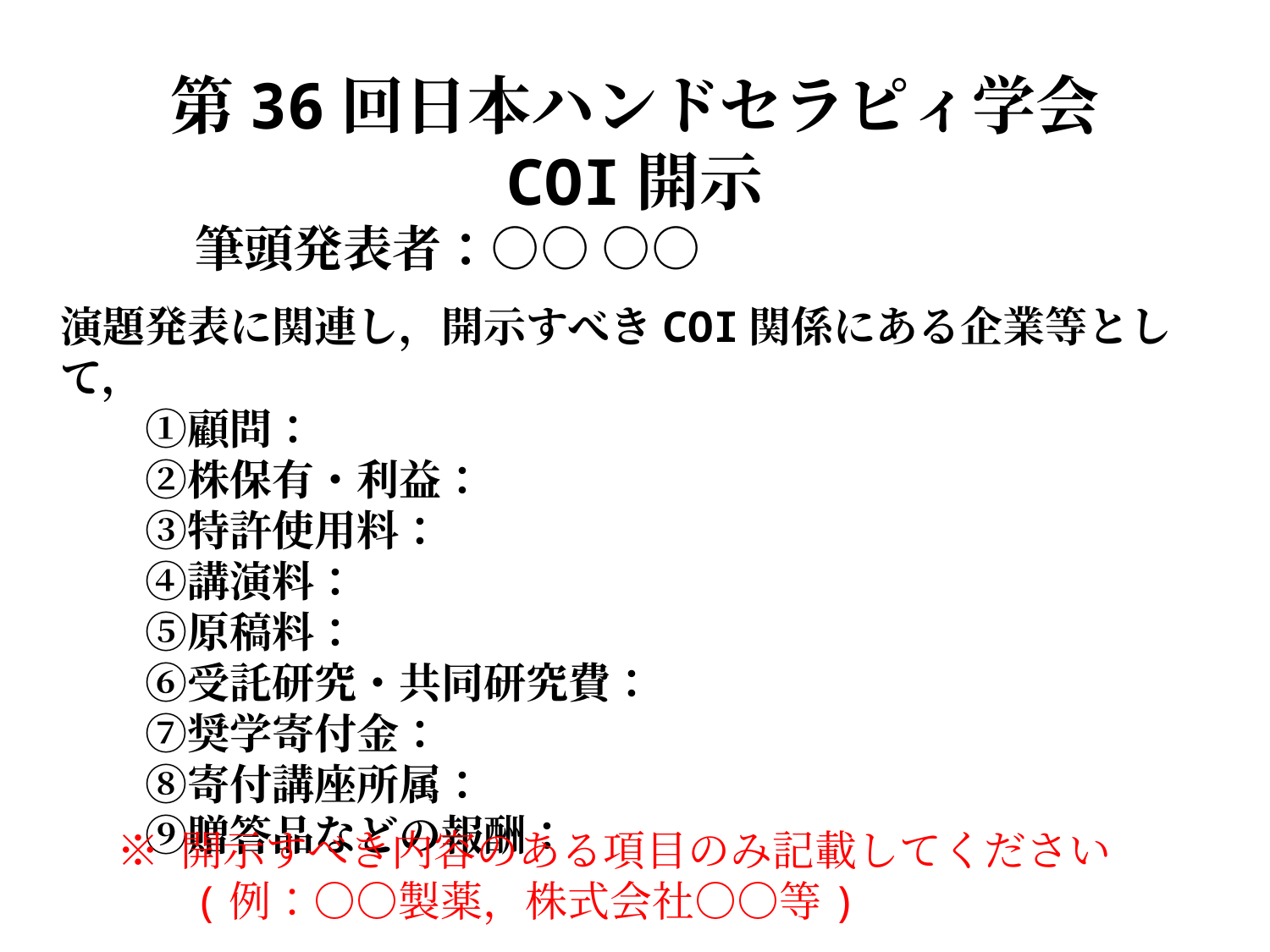

第36回日本ハンドセラピィ学会
COI開示
          筆頭発表者：○○ ○○

演題発表に関連し，開示すべきCOI関係にある企業等として，
　　①顧問：
　　②株保有・利益：
　　③特許使用料：
　　④講演料：
　　⑤原稿料：
　　⑥受託研究・共同研究費：
　　⑦奨学寄付金：
　　⑧寄付講座所属：
　　⑨贈答品などの報酬：
※ 開示すべき内容のある項目のみ記載してください
   (例：○○製薬，株式会社○○等)